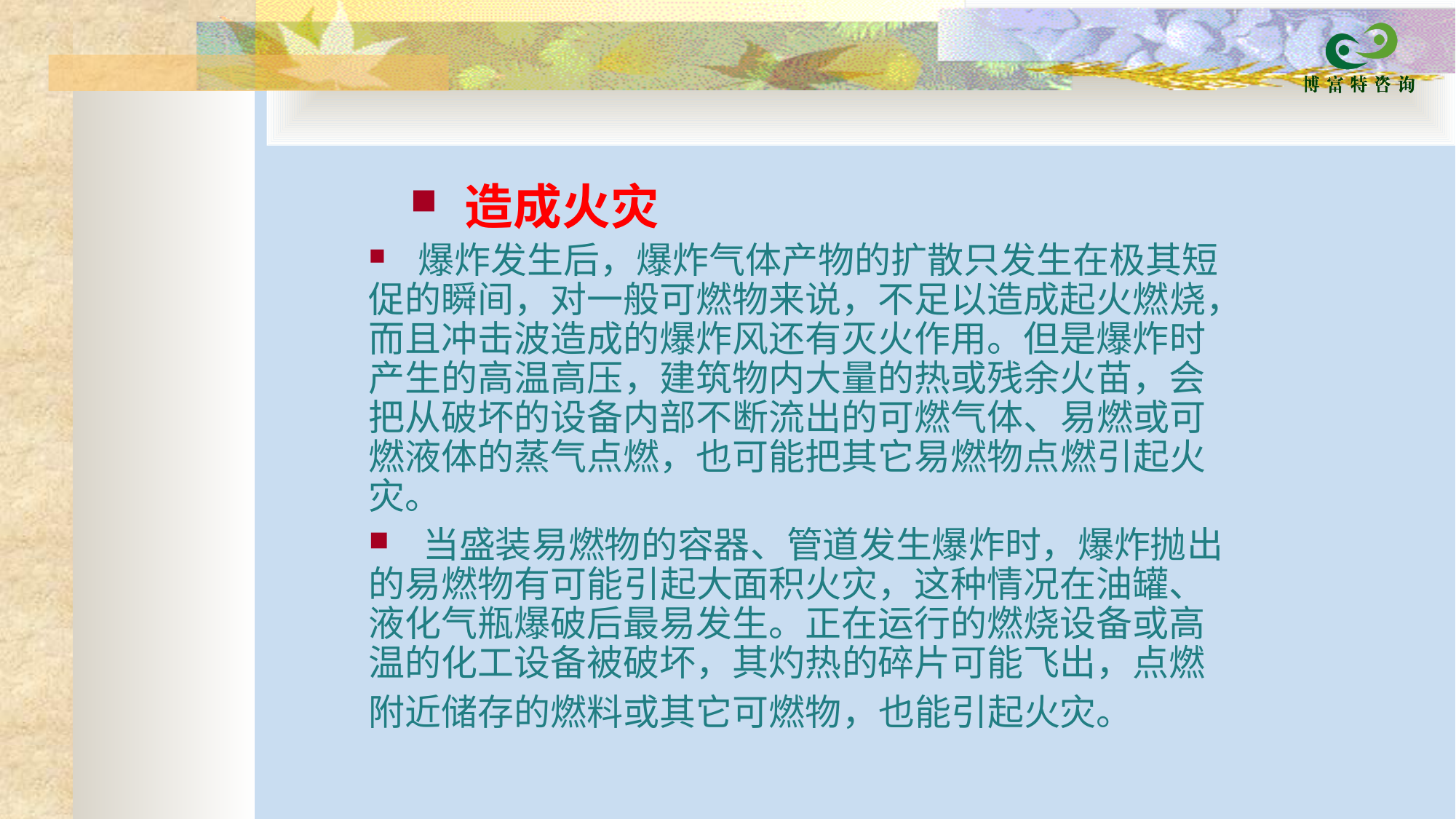

造成火灾

   爆炸发生后，爆炸气体产物的扩散只发生在极其短促的瞬间，对一般可燃物来说，不足以造成起火燃烧，而且冲击波造成的爆炸风还有灭火作用。但是爆炸时产生的高温高压，建筑物内大量的热或残余火苗，会把从破坏的设备内部不断流出的可燃气体、易燃或可燃液体的蒸气点燃，也可能把其它易燃物点燃引起火灾。
   当盛装易燃物的容器、管道发生爆炸时，爆炸抛出的易燃物有可能引起大面积火灾，这种情况在油罐、液化气瓶爆破后最易发生。正在运行的燃烧设备或高温的化工设备被破坏，其灼热的碎片可能飞出，点燃附近储存的燃料或其它可燃物，也能引起火灾。